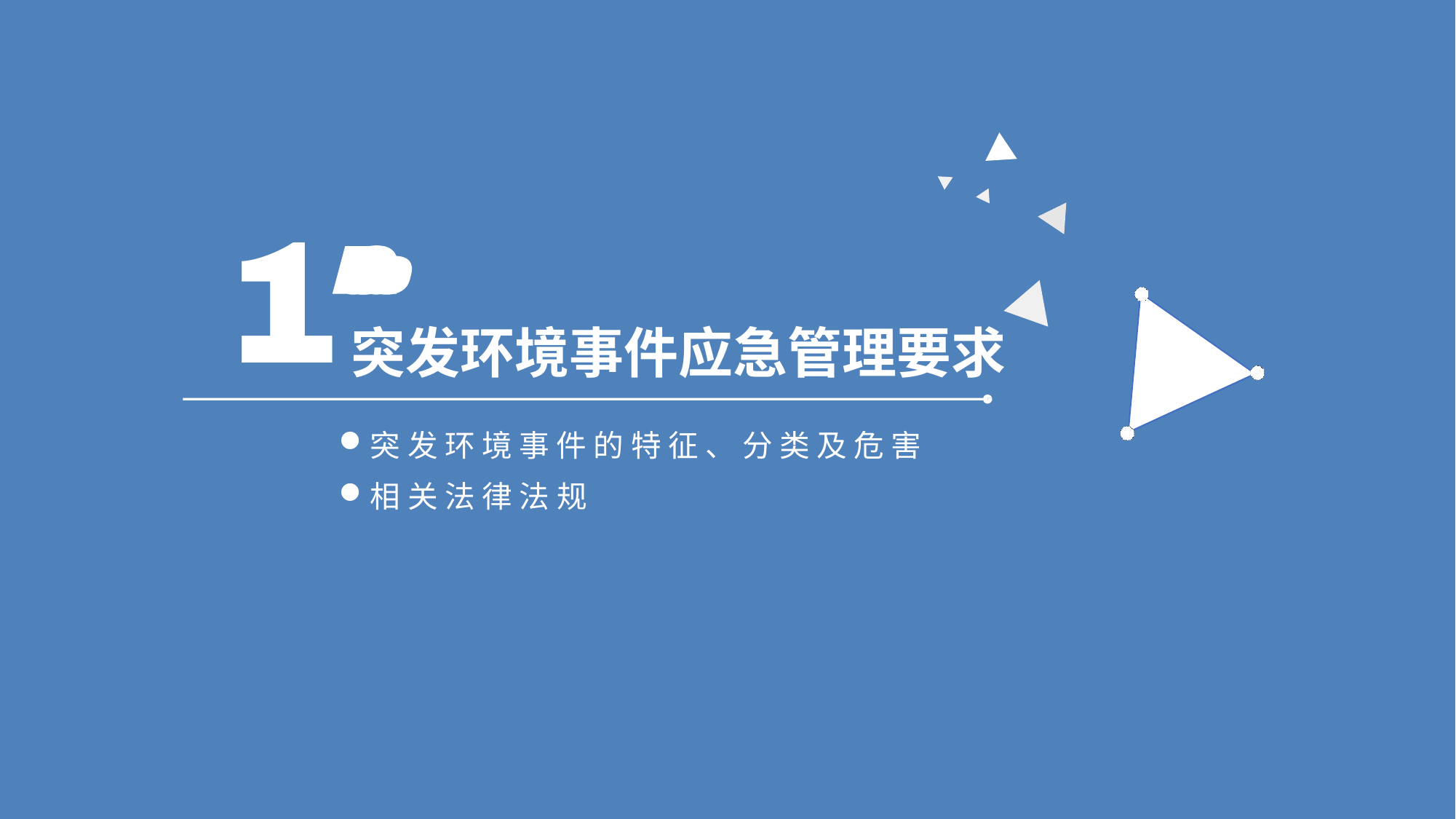

# 1

PartOne
突发环境事件应急管理要求
突 发 环 境 事 件 的 特 征 、 分 类 及 危 害
相 关 法 律 法 规